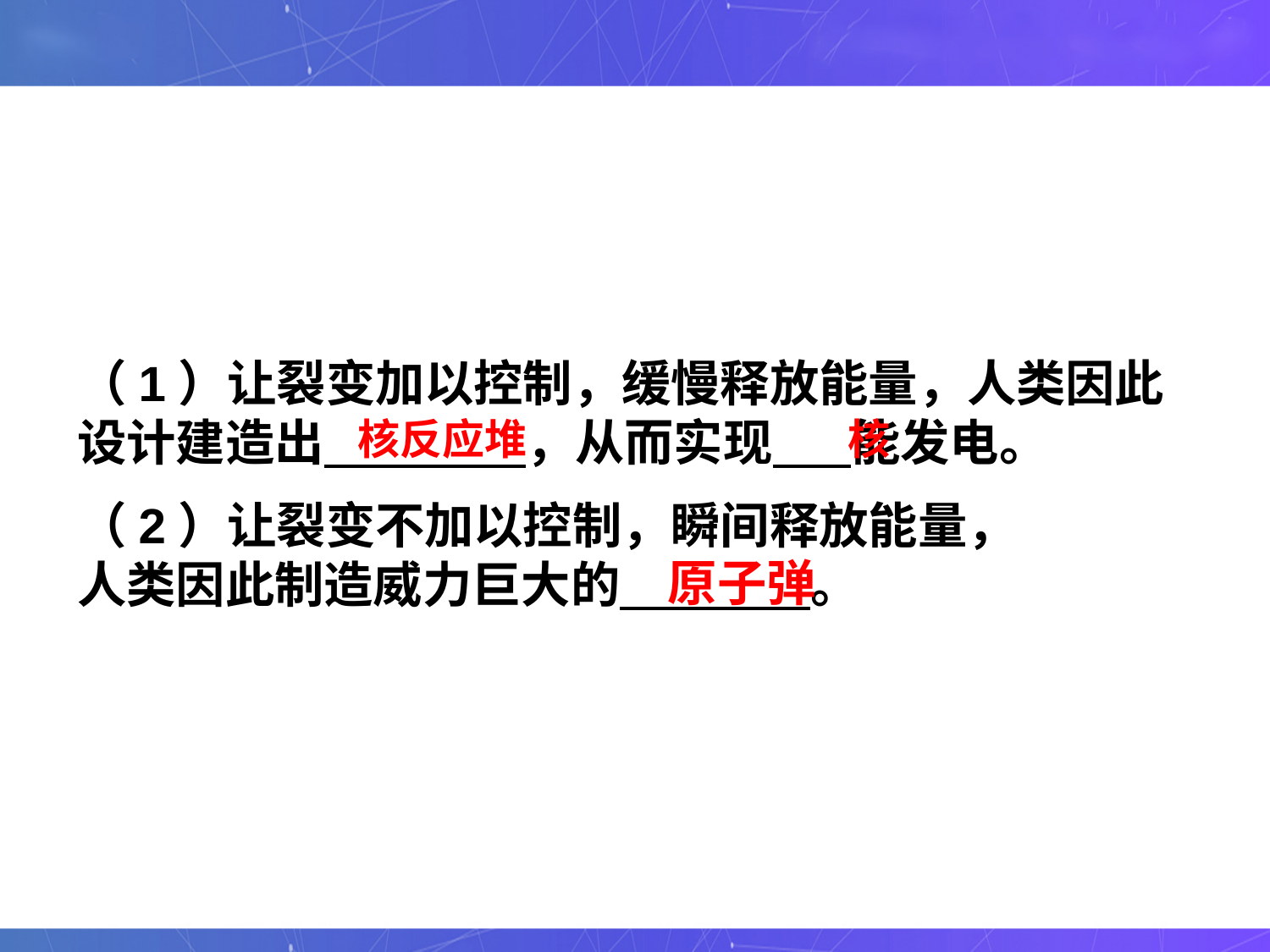

（1）让裂变加以控制，缓慢释放能量，人类因此设计建造出                  ，从而实现       能发电。
（2）让裂变不加以控制，瞬间释放能量，
人类因此制造威力巨大的                 。
核反应堆
核
原子弹